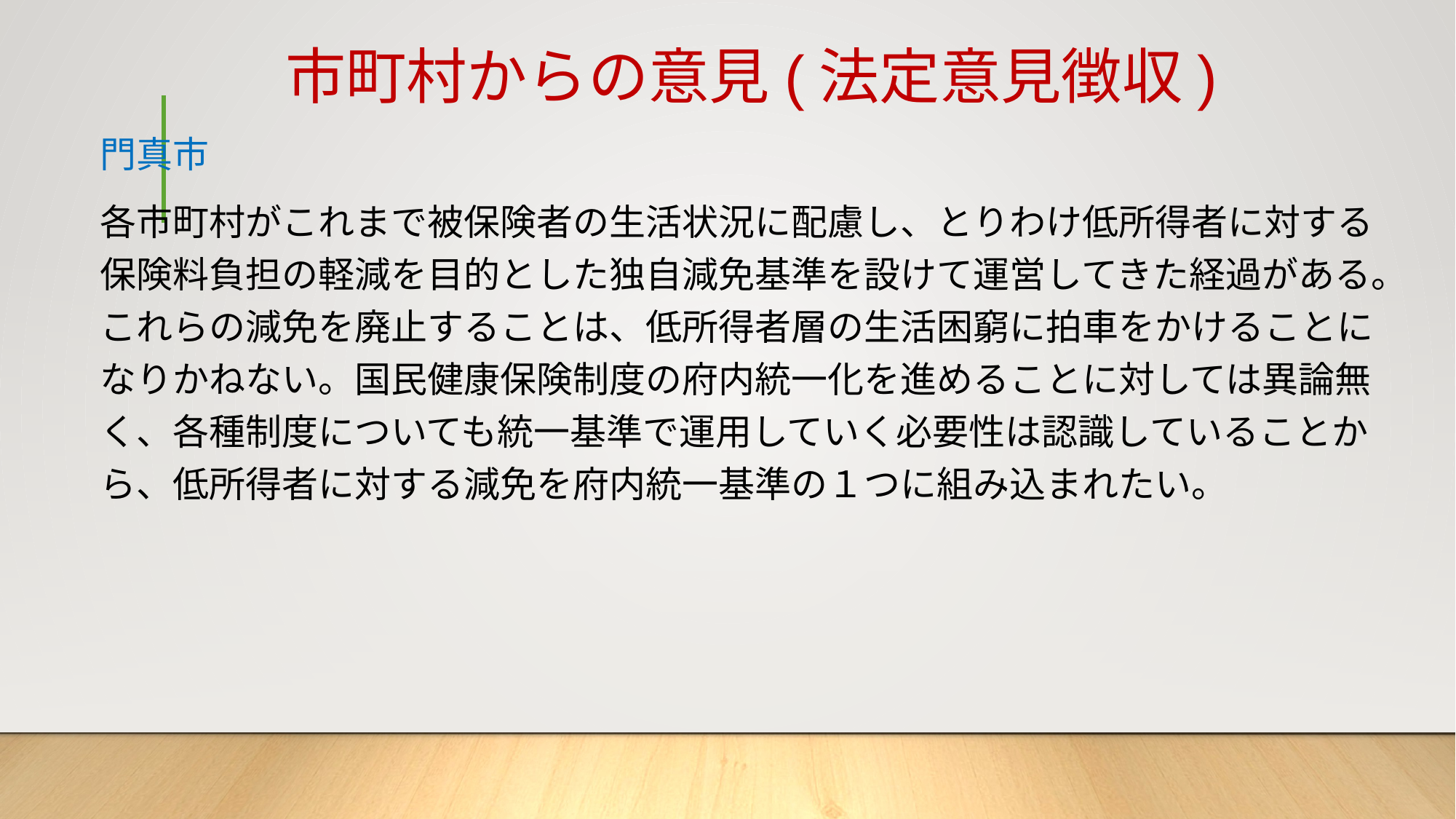

# 市町村からの意見(法定意見徴収)
門真市
各市町村がこれまで被保険者の生活状況に配慮し、とりわけ低所得者に対する保険料負担の軽減を目的とした独自減免基準を設けて運営してきた経過がある。これらの減免を廃止することは、低所得者層の生活困窮に拍車をかけることになりかねない。国民健康保険制度の府内統一化を進めることに対しては異論無く、各種制度についても統一基準で運用していく必要性は認識していることから、低所得者に対する減免を府内統一基準の１つに組み込まれたい。